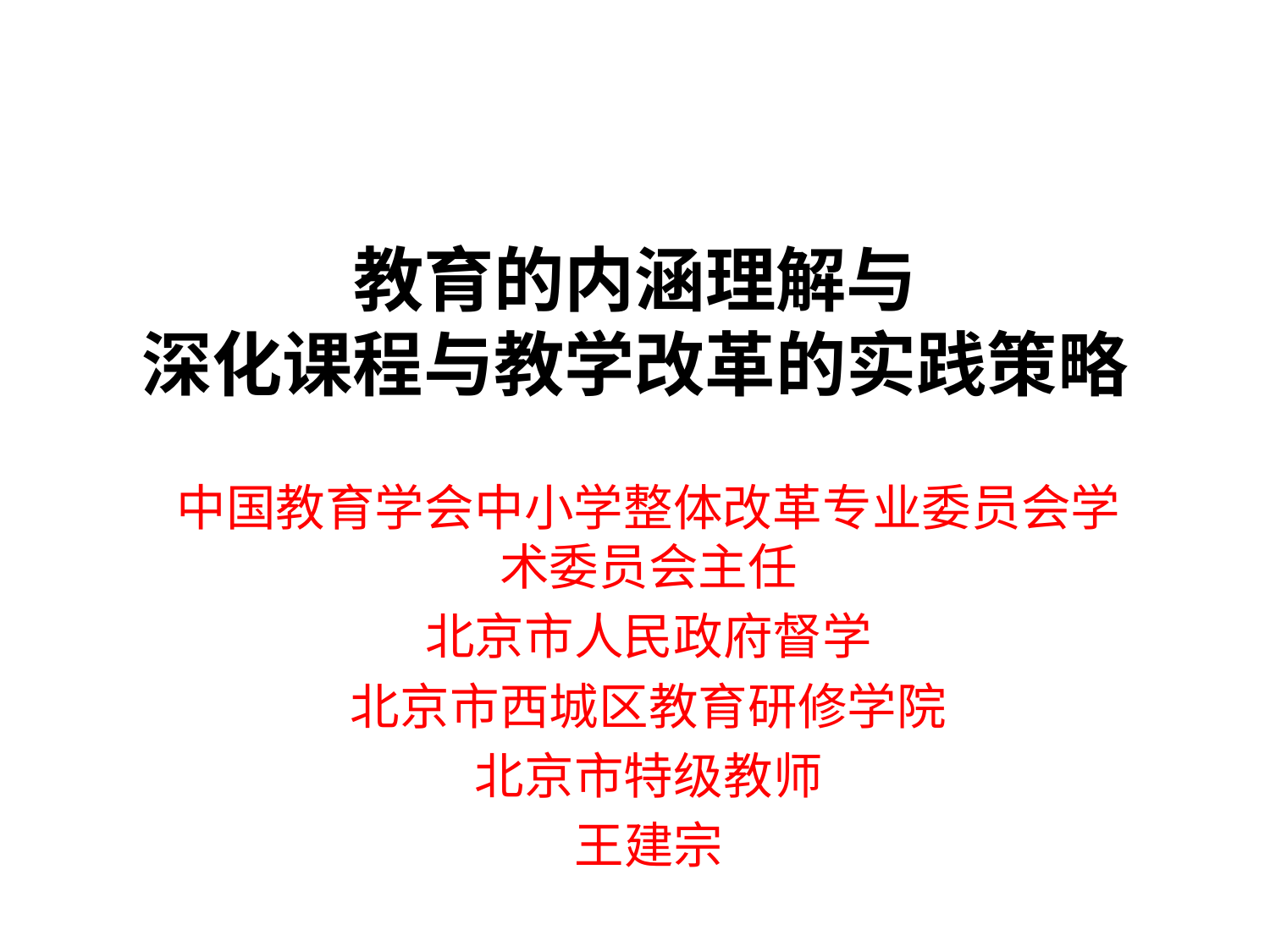

# 教育的内涵理解与 深化课程与教学改革的实践策略
中国教育学会中小学整体改革专业委员会学术委员会主任
北京市人民政府督学
北京市西城区教育研修学院
北京市特级教师
王建宗